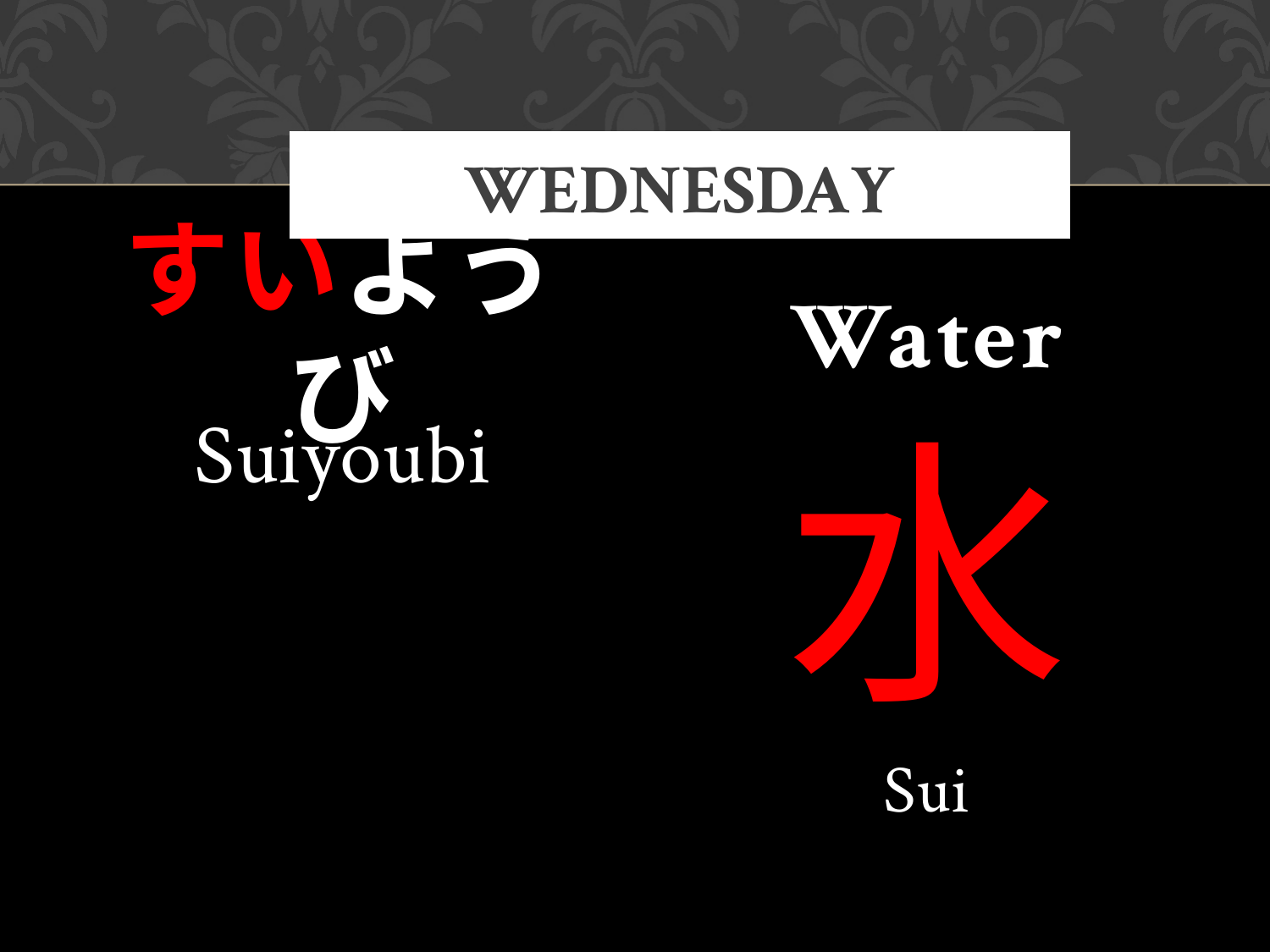

# Wednesday
すいようび
Water
水
Sui

Suiyoubi